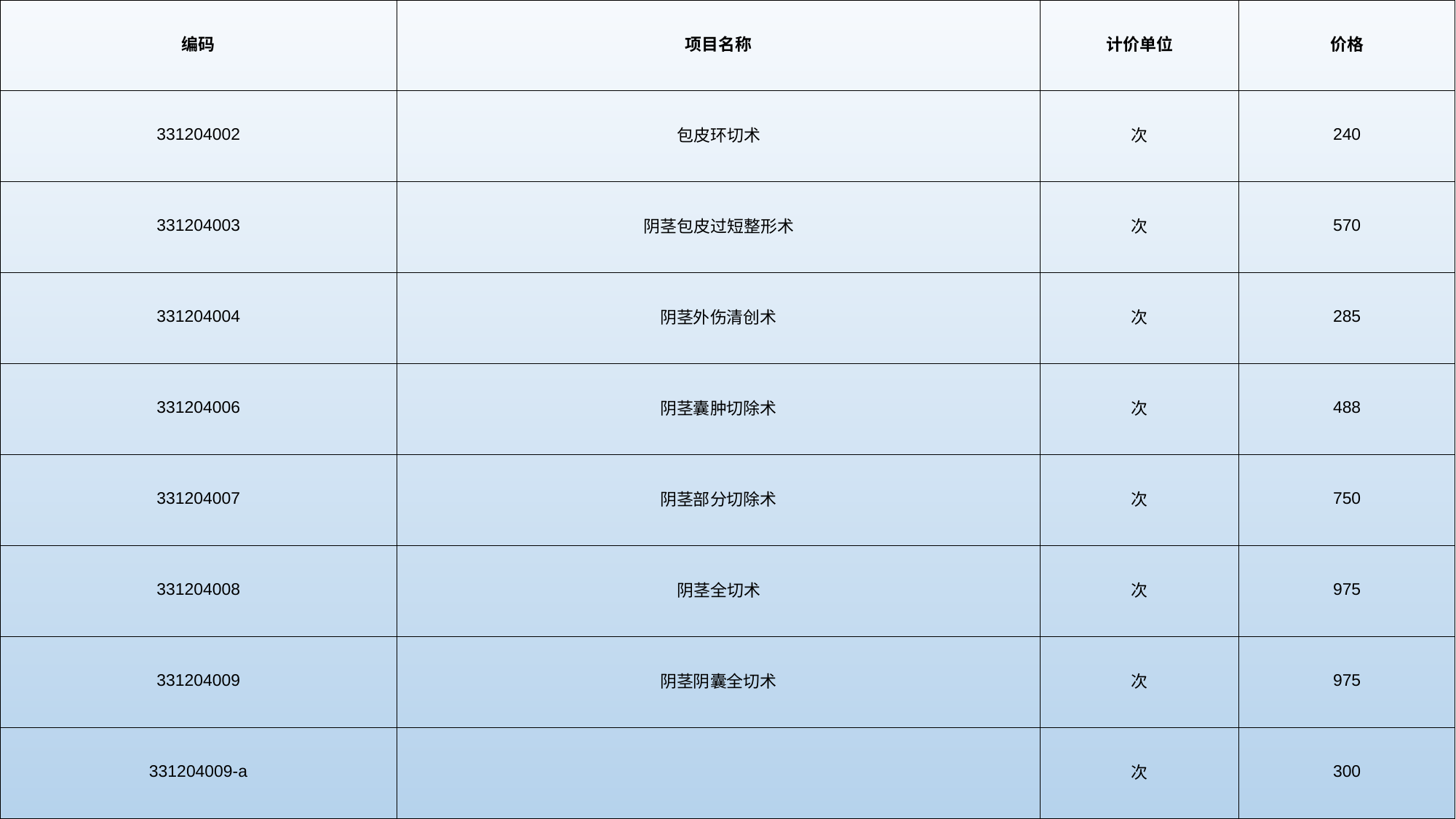

| 编码 | 项目名称 | 计价单位 | 价格 |
| --- | --- | --- | --- |
| 331204002 | 包皮环切术 | 次 | 240 |
| 331204003 | 阴茎包皮过短整形术 | 次 | 570 |
| 331204004 | 阴茎外伤清创术 | 次 | 285 |
| 331204006 | 阴茎囊肿切除术 | 次 | 488 |
| 331204007 | 阴茎部分切除术 | 次 | 750 |
| 331204008 | 阴茎全切术 | 次 | 975 |
| 331204009 | 阴茎阴囊全切术 | 次 | 975 |
| 331204009-a |  | 次 | 300 |